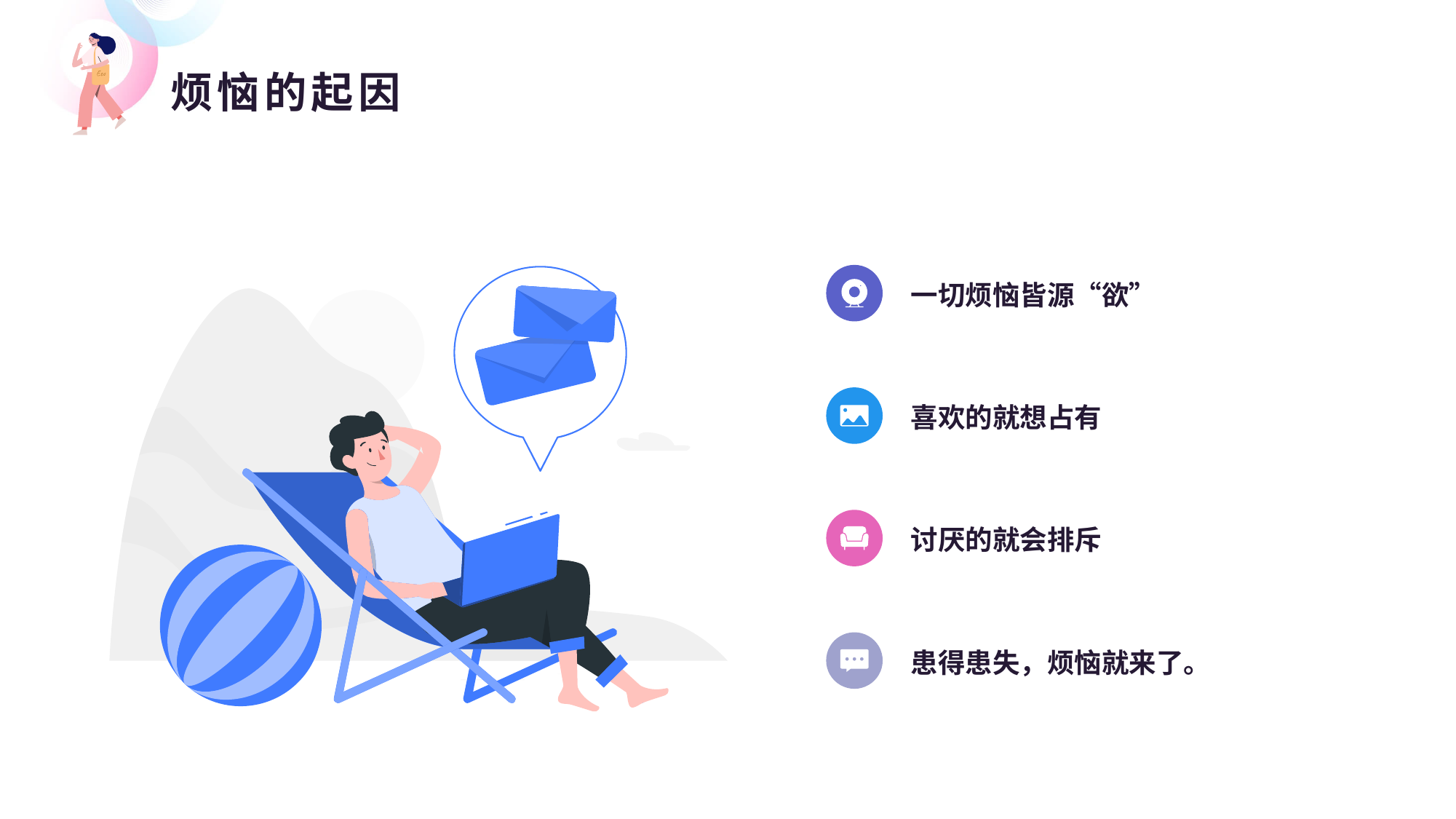

# 烦恼的起因

一切烦恼皆源“欲”

喜欢的就想占有

讨厌的就会排斥

患得患失，烦恼就来了。